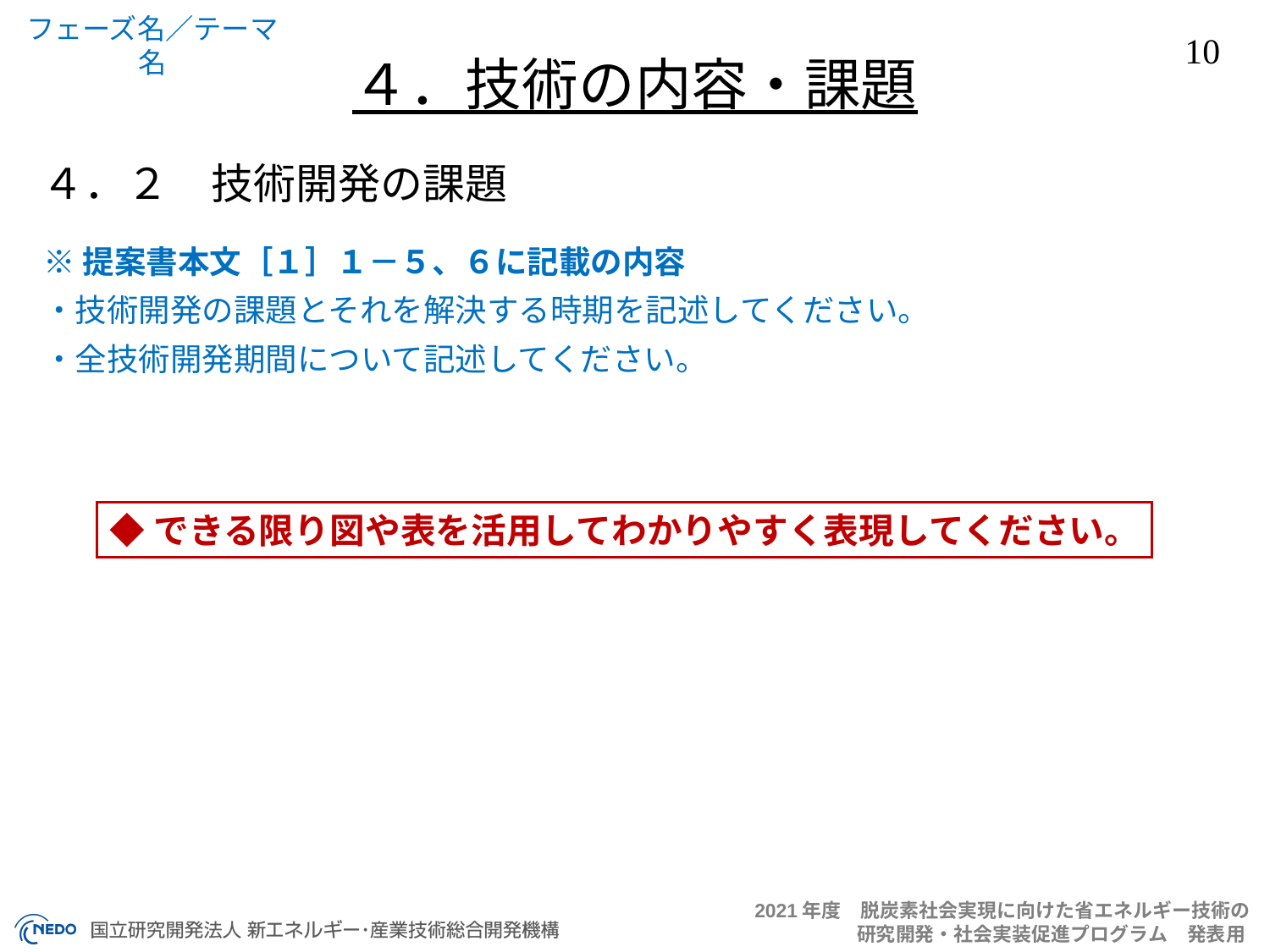

４．技術の内容・課題
４．２　技術開発の課題
※提案書本文［１］１－５、６に記載の内容
・技術開発の課題とそれを解決する時期を記述してください。
・全技術開発期間について記述してください。
◆できる限り図や表を活用してわかりやすく表現してください。